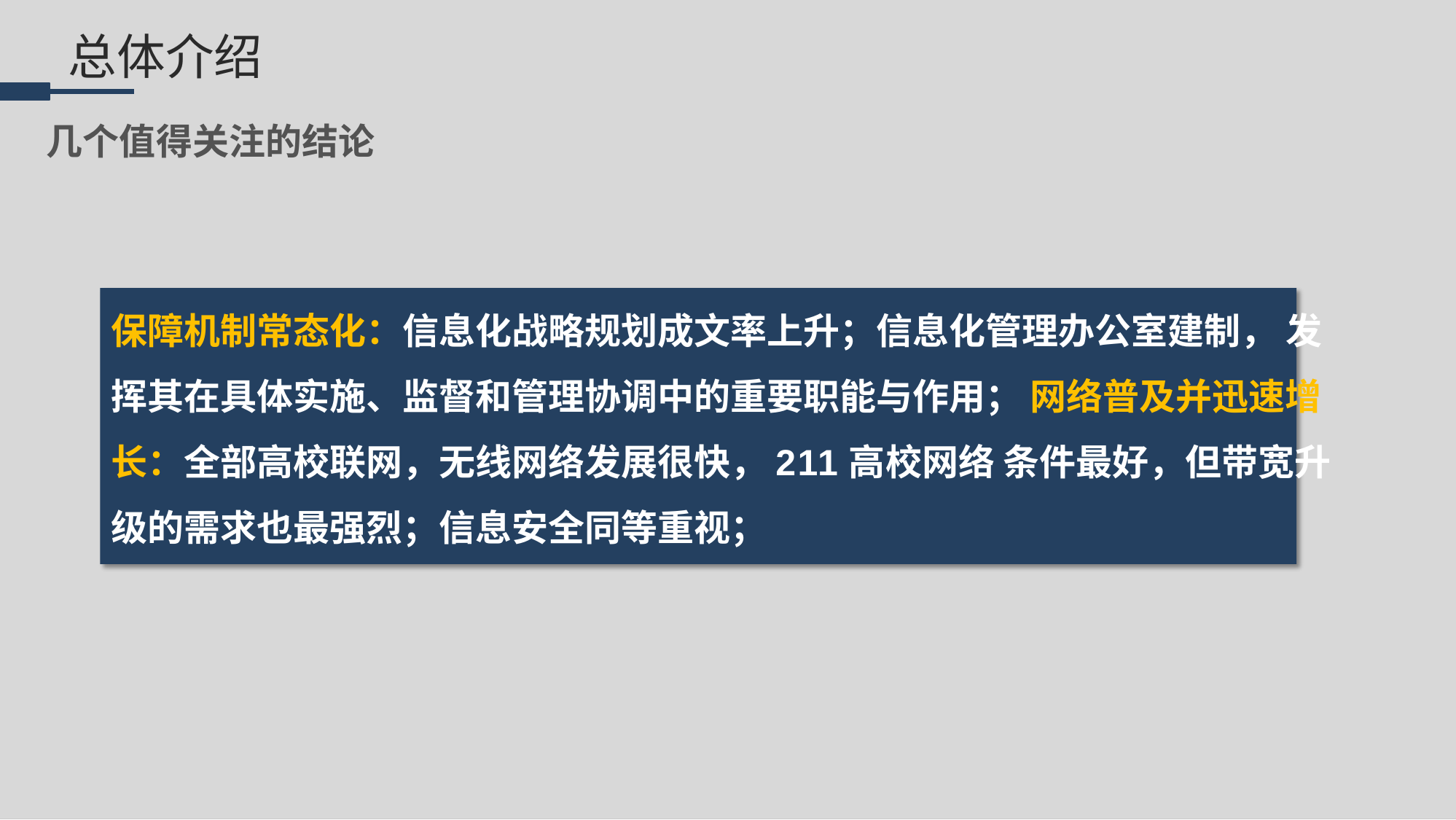

# 总体介绍
几个值得关注的结论

保障机制常态化：信息化战略规划成文率上升；信息化管理办公室建制， 发挥其在具体实施、监督和管理协调中的重要职能与作用； 网络普及并迅速增长：全部高校联网，无线网络发展很快，211高校网络 条件最好，但带宽升级的需求也最强烈；信息安全同等重视；